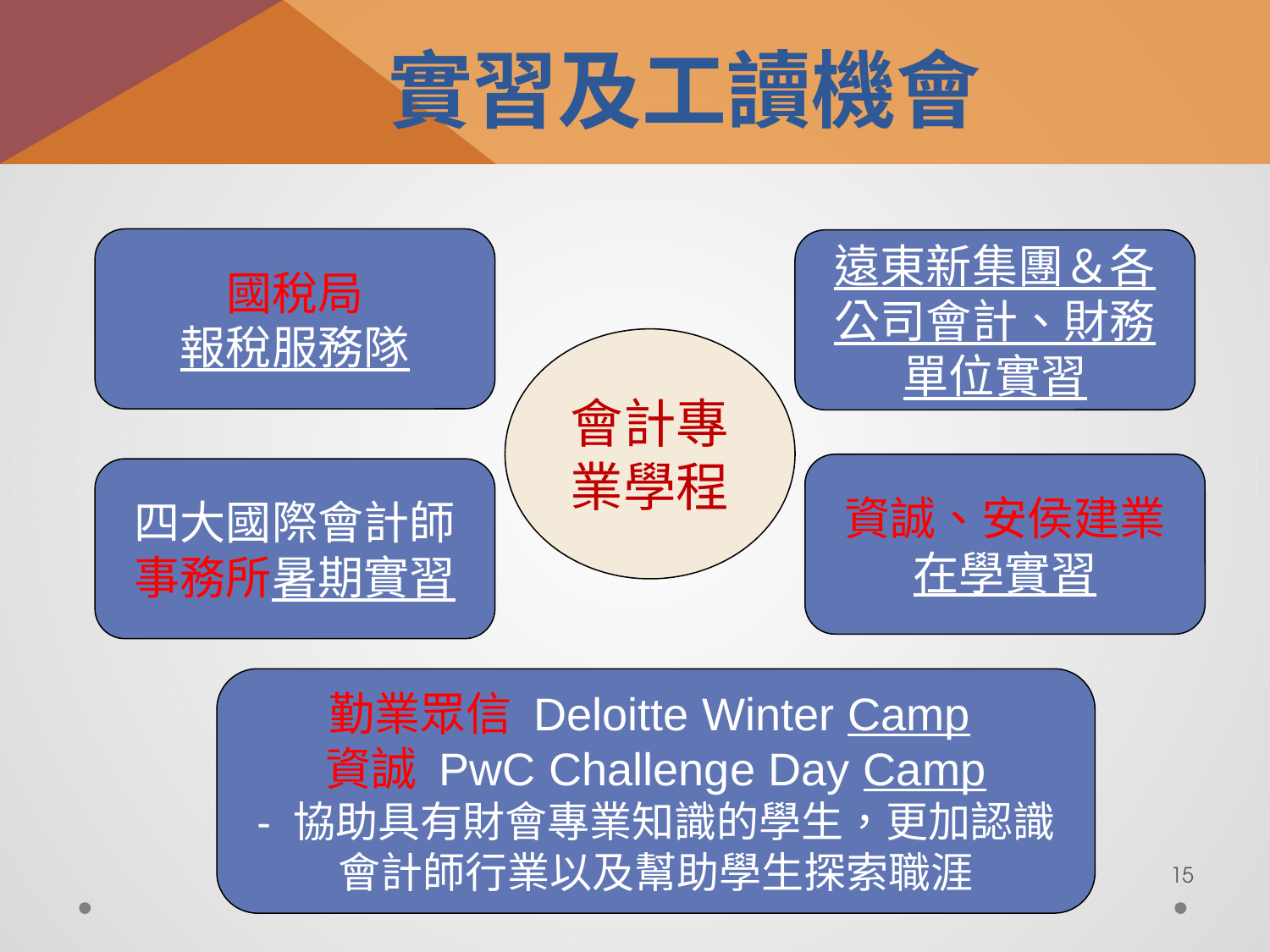

# 實習及工讀機會
國稅局
報稅服務隊
遠東新集團＆各公司會計、財務單位實習
會計專業學程
資誠、安侯建業在學實習
四大國際會計師事務所暑期實習
勤業眾信 Deloitte Winter Camp
資誠 PwC Challenge Day Camp
- 協助具有財會專業知識的學生，更加認識會計師行業以及幫助學生探索職涯
15